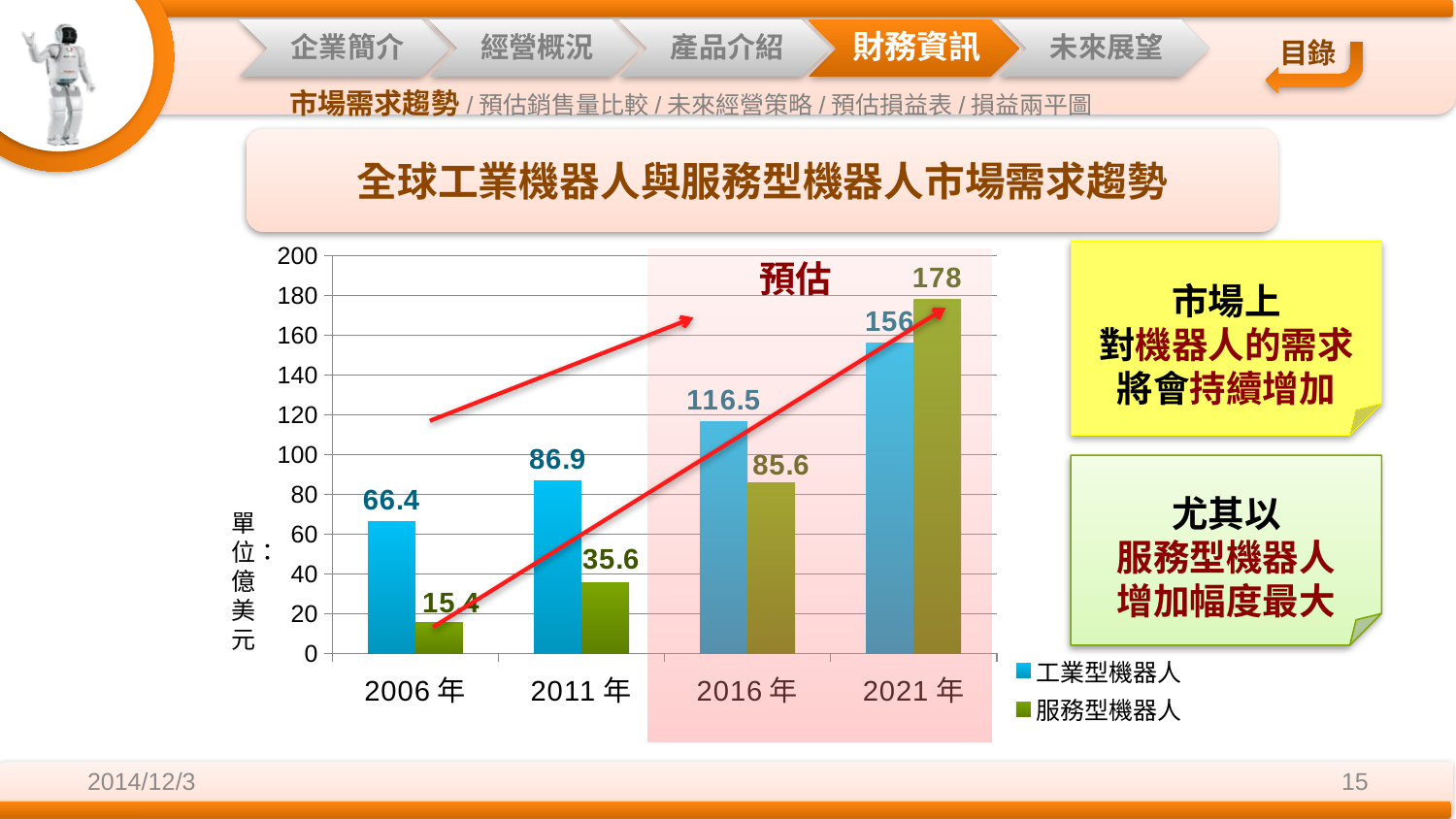

市場需求趨勢/預估銷售量比較/未來經營策略/預估損益表/損益兩平圖
全球工業機器人與服務型機器人市場需求趨勢

### Chart

| Category | 工業型機器人 | 服務型機器人 |
|---|---|---|
| 2006年 | 66.4 | 15.4 |
| 2011年 | 86.9 | 35.6 |
| 2016年 | 116.5 | 85.6 |
| 2021年 | 156.0 | 178.0 |
市場上
對機器人的需求
將會持續增加

預估

尤其以
服務型機器人
增加幅度最大
單位：
億美元
2014/12/3
15